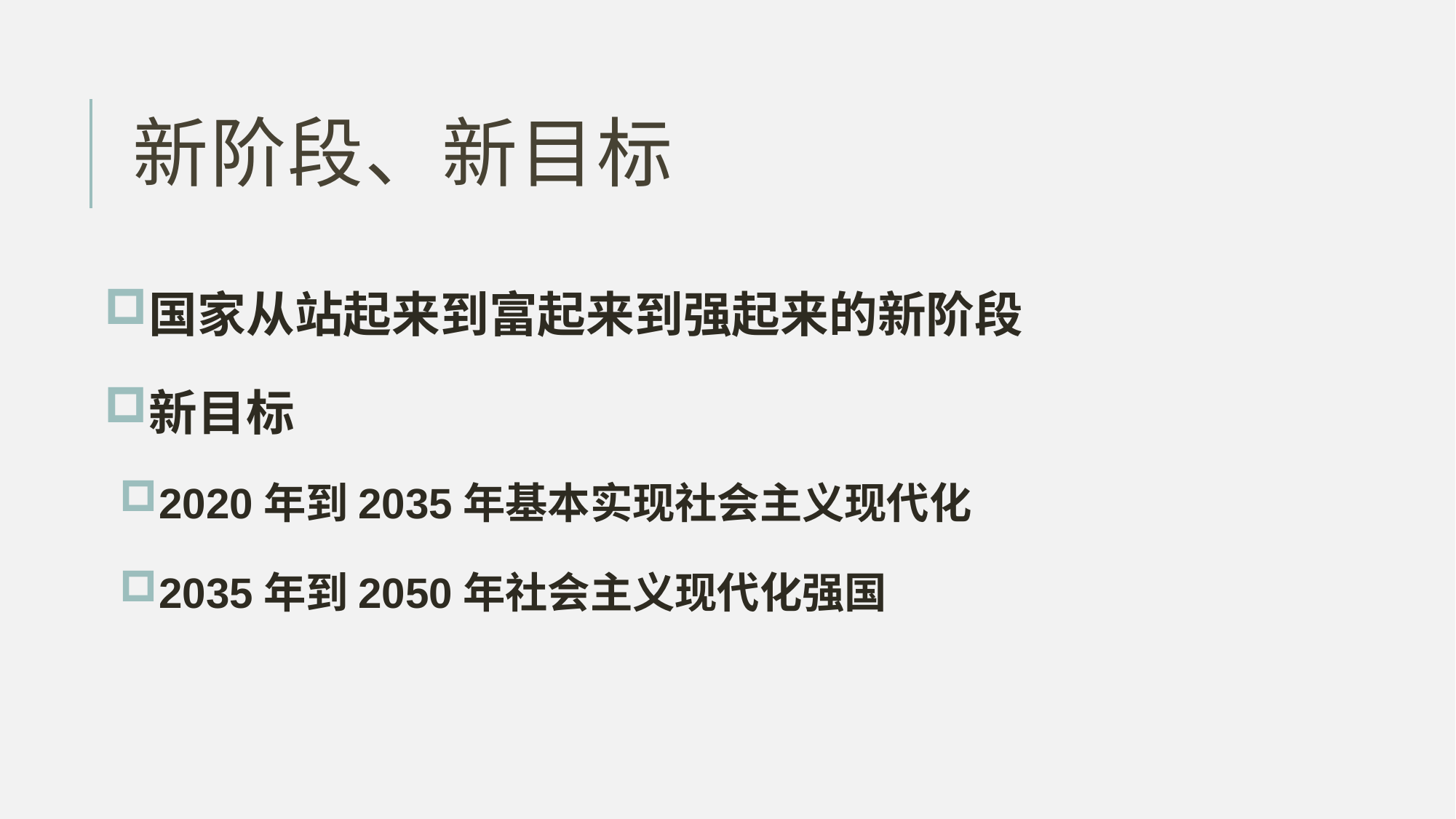

# 新阶段、新目标
国家从站起来到富起来到强起来的新阶段
新目标
2020年到2035年基本实现社会主义现代化
2035年到2050年社会主义现代化强国